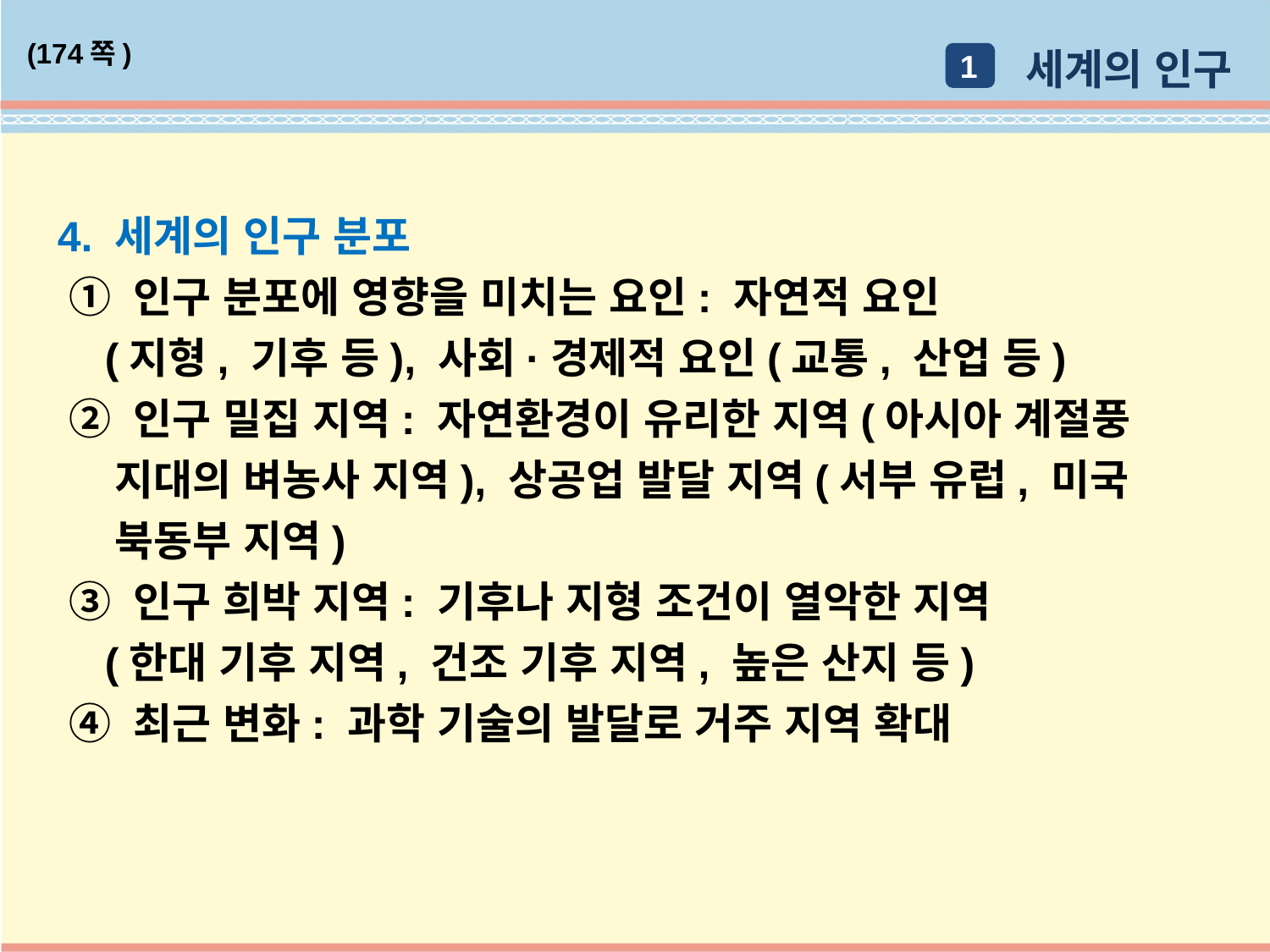

세계의 인구
(174쪽)
1
4. 세계의 인구 분포
 ① 인구 분포에 영향을 미치는 요인: 자연적 요인
    (지형, 기후 등), 사회·경제적 요인(교통, 산업 등)
 ② 인구 밀집 지역: 자연환경이 유리한 지역(아시아 계절풍
    지대의 벼농사 지역), 상공업 발달 지역(서부 유럽, 미국
    북동부 지역)
 ③ 인구 희박 지역: 기후나 지형 조건이 열악한 지역
    (한대 기후 지역, 건조 기후 지역, 높은 산지 등)
 ④ 최근 변화: 과학 기술의 발달로 거주 지역 확대